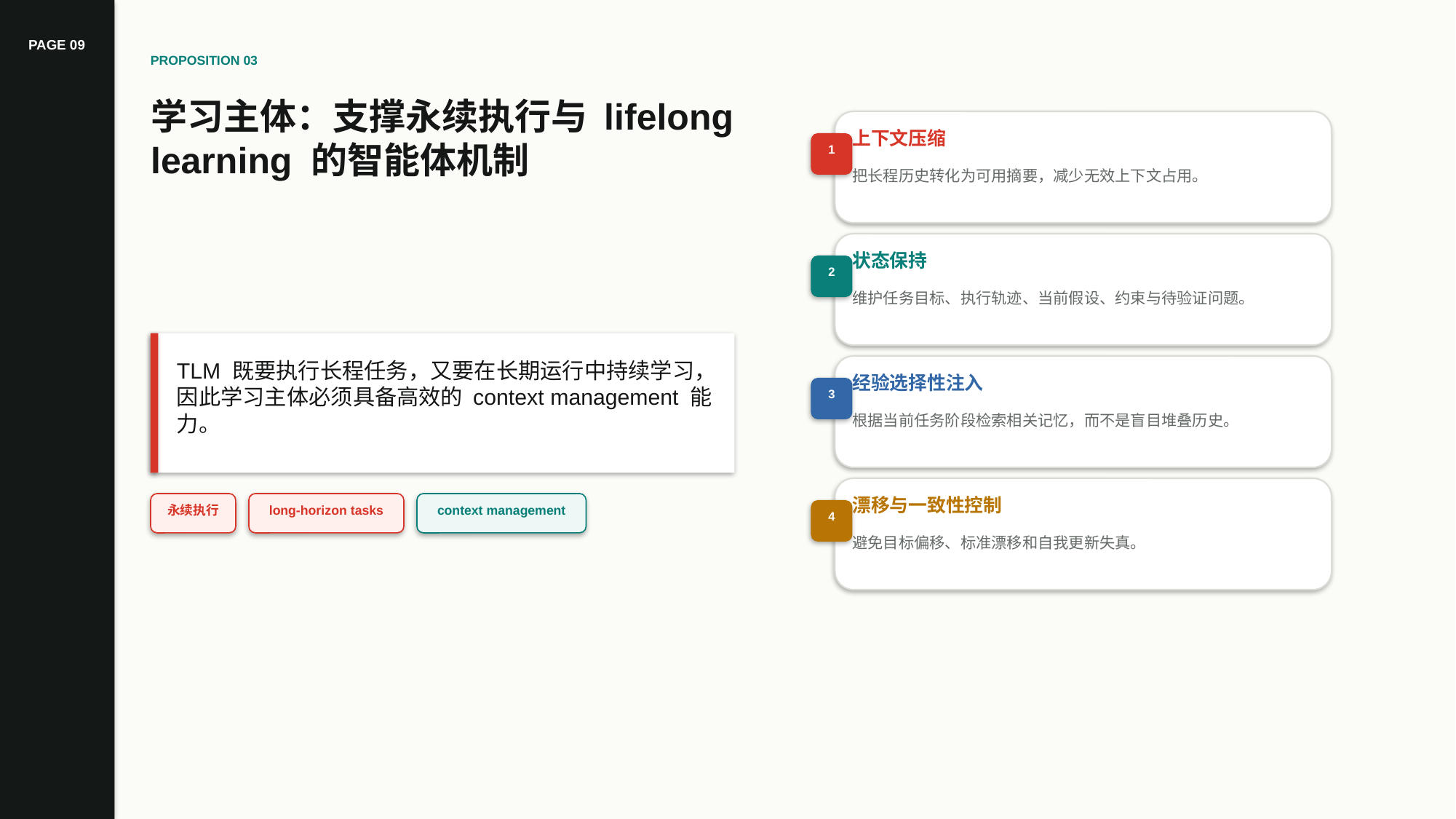

PAGE 09
PROPOSITION 03
学习主体：支撑永续执行与 lifelong learning 的智能体机制

上下文压缩

1
把长程历史转化为可用摘要，减少无效上下文占用。

状态保持

2
维护任务目标、执行轨迹、当前假设、约束与待验证问题。

TLM 既要执行长程任务，又要在长期运行中持续学习，因此学习主体必须具备高效的 context management 能力。
经验选择性注入

3
根据当前任务阶段检索相关记忆，而不是盲目堆叠历史。

漂移与一致性控制

永续执行
long-horizon tasks
context management
4
避免目标偏移、标准漂移和自我更新失真。